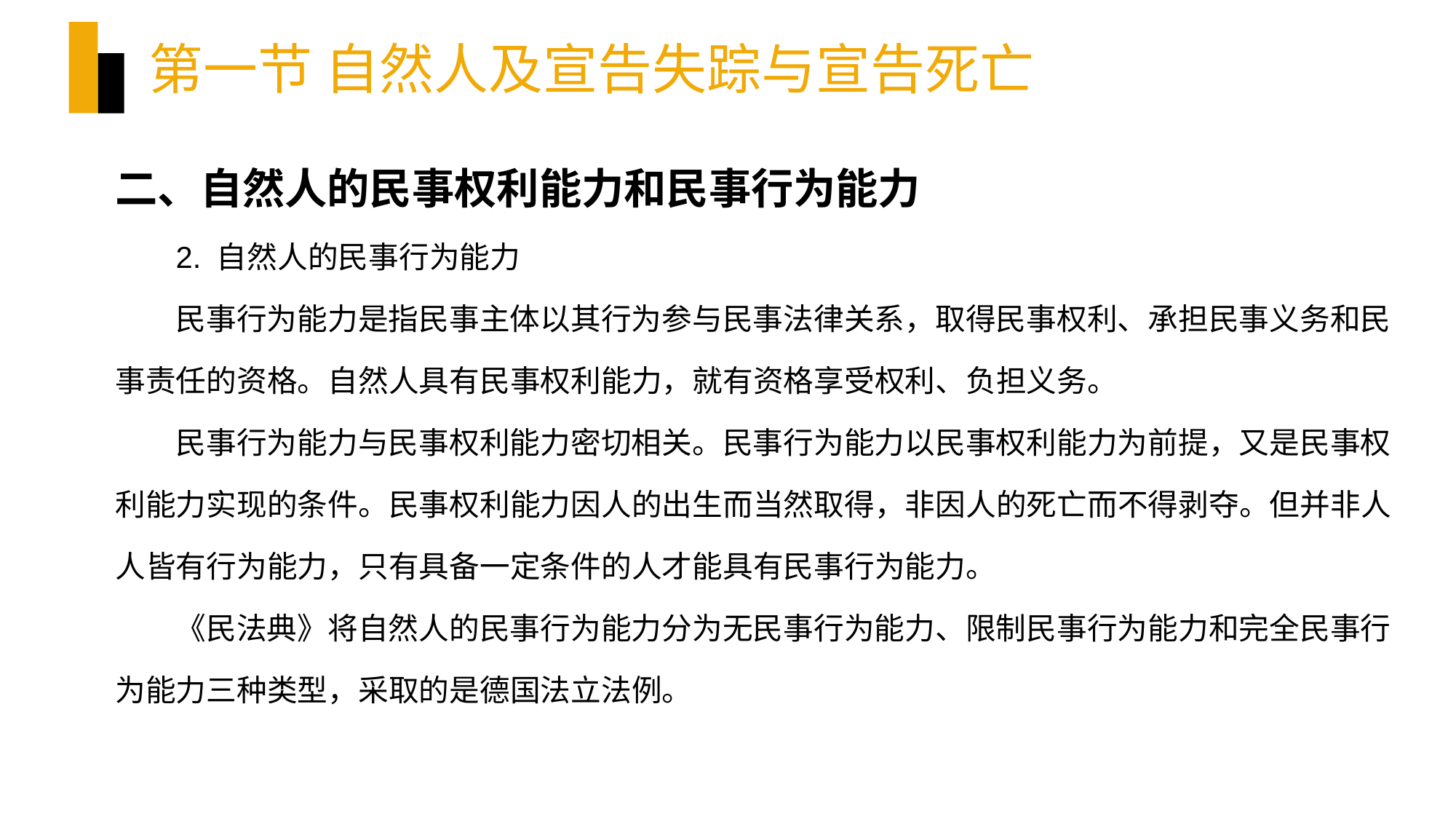

# 第一节 自然人及宣告失踪与宣告死亡
二、自然人的民事权利能力和民事行为能力
2. 自然人的民事行为能力
民事行为能力是指民事主体以其行为参与民事法律关系，取得民事权利、承担民事义务和民事责任的资格。自然人具有民事权利能力，就有资格享受权利、负担义务。
民事行为能力与民事权利能力密切相关。民事行为能力以民事权利能力为前提，又是民事权利能力实现的条件。民事权利能力因人的出生而当然取得，非因人的死亡而不得剥夺。但并非人人皆有行为能力，只有具备一定条件的人才能具有民事行为能力。
《民法典》将自然人的民事行为能力分为无民事行为能力、限制民事行为能力和完全民事行为能力三种类型，采取的是德国法立法例。